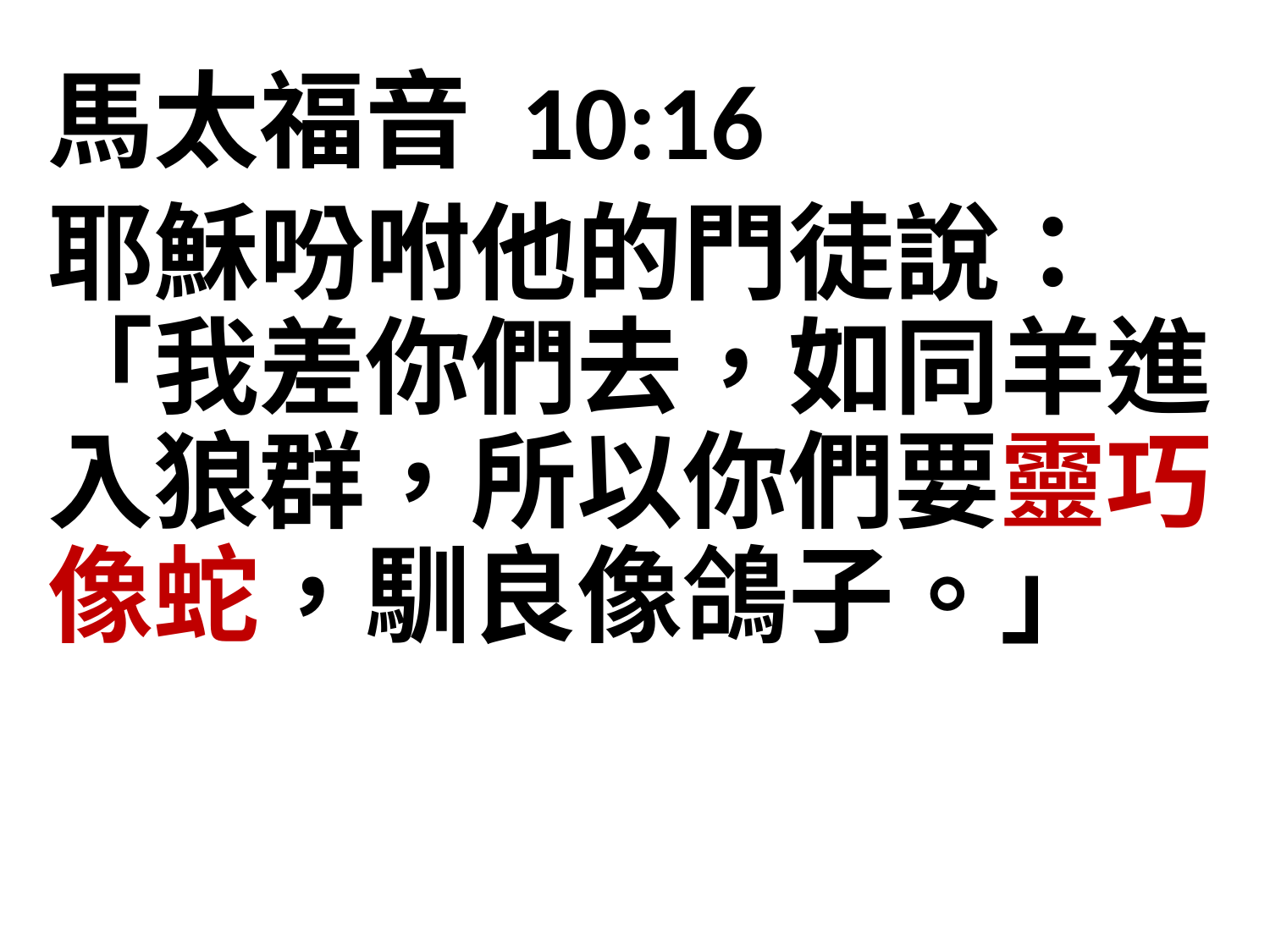

馬太福音 10:16
耶穌吩咐他的門徒說：「我差你們去，如同羊進入狼群，所以你們要靈巧像蛇，馴良像鴿子。」